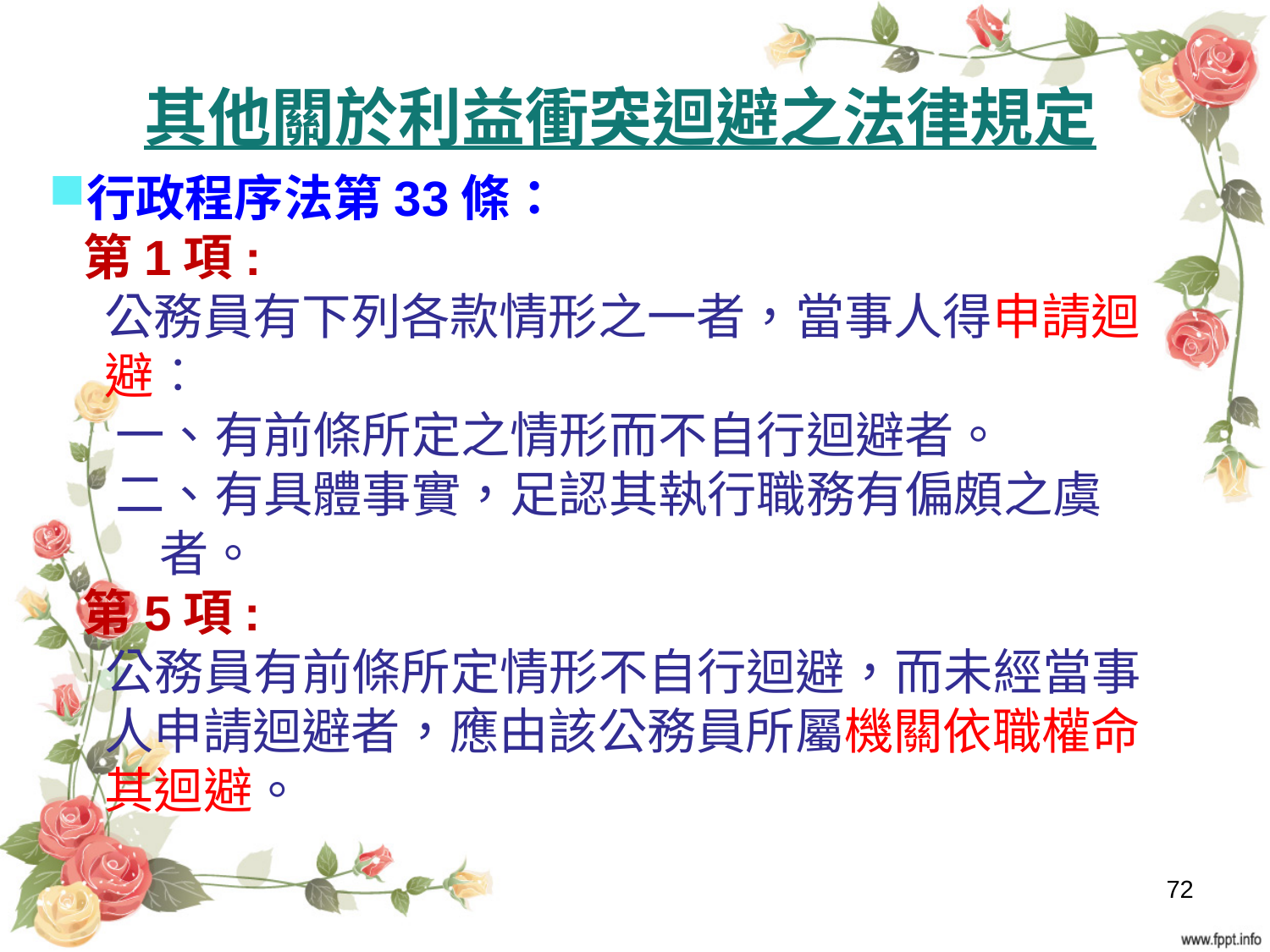

#
其他關於利益衝突迴避之法律規定
行政程序法第33條：
  第1項:
    公務員有下列各款情形之一者，當事人得申請迴
    避︰
     一、有前條所定之情形而不自行迴避者。
     二、有具體事實，足認其執行職務有偏頗之虞
         者。
  第5項:
    公務員有前條所定情形不自行迴避，而未經當事
    人申請迴避者，應由該公務員所屬機關依職權命
    其迴避。

72